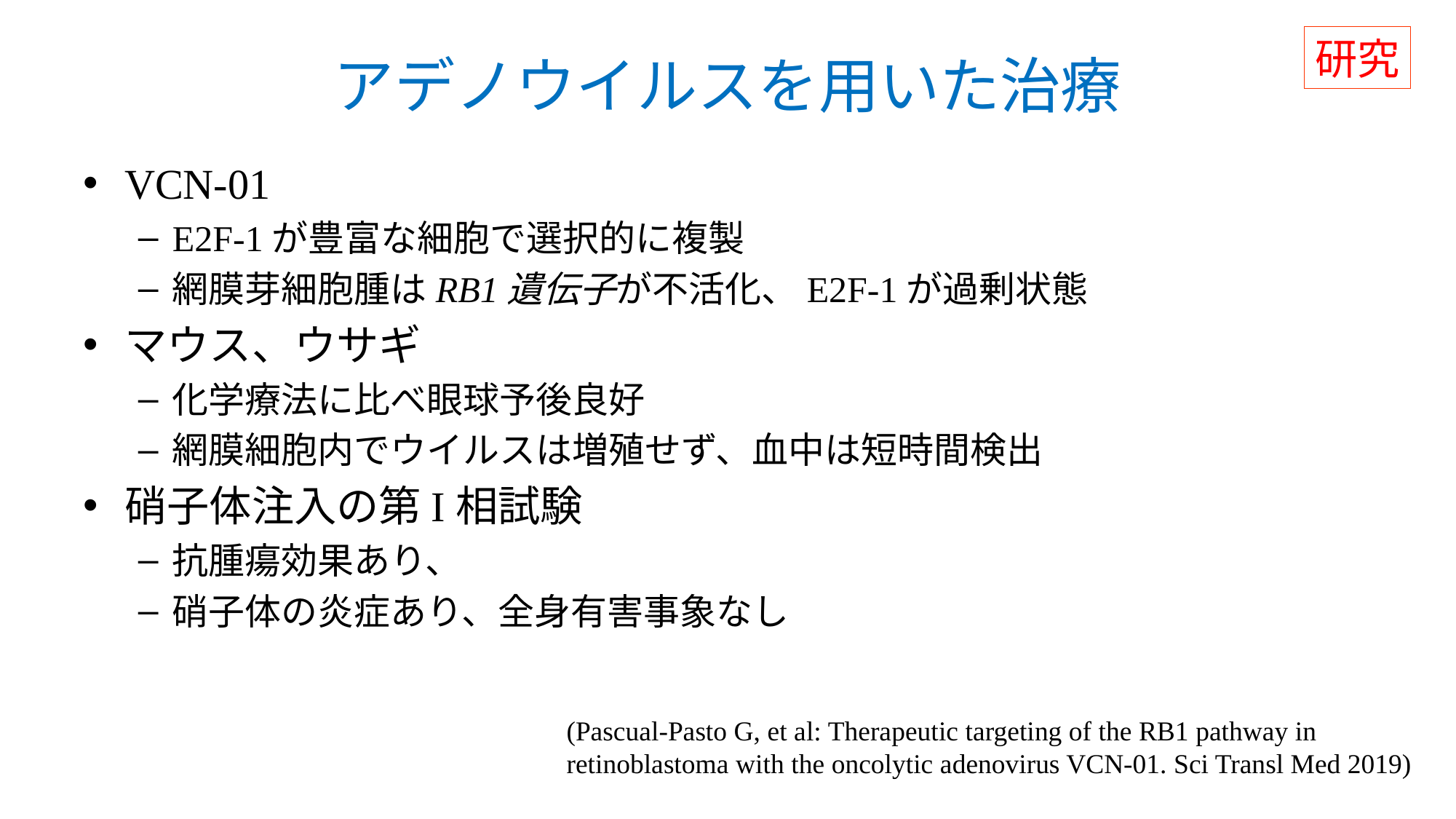

研究
# アデノウイルスを用いた治療
VCN-01
E2F-1が豊富な細胞で選択的に複製
網膜芽細胞腫はRB1遺伝子が不活化、E2F-1が過剰状態
マウス、ウサギ
化学療法に比べ眼球予後良好
網膜細胞内でウイルスは増殖せず、血中は短時間検出
硝子体注入の第I相試験
抗腫瘍効果あり、
硝子体の炎症あり、全身有害事象なし
(Pascual-Pasto G, et al: Therapeutic targeting of the RB1 pathway in retinoblastoma with the oncolytic adenovirus VCN-01. Sci Transl Med 2019)